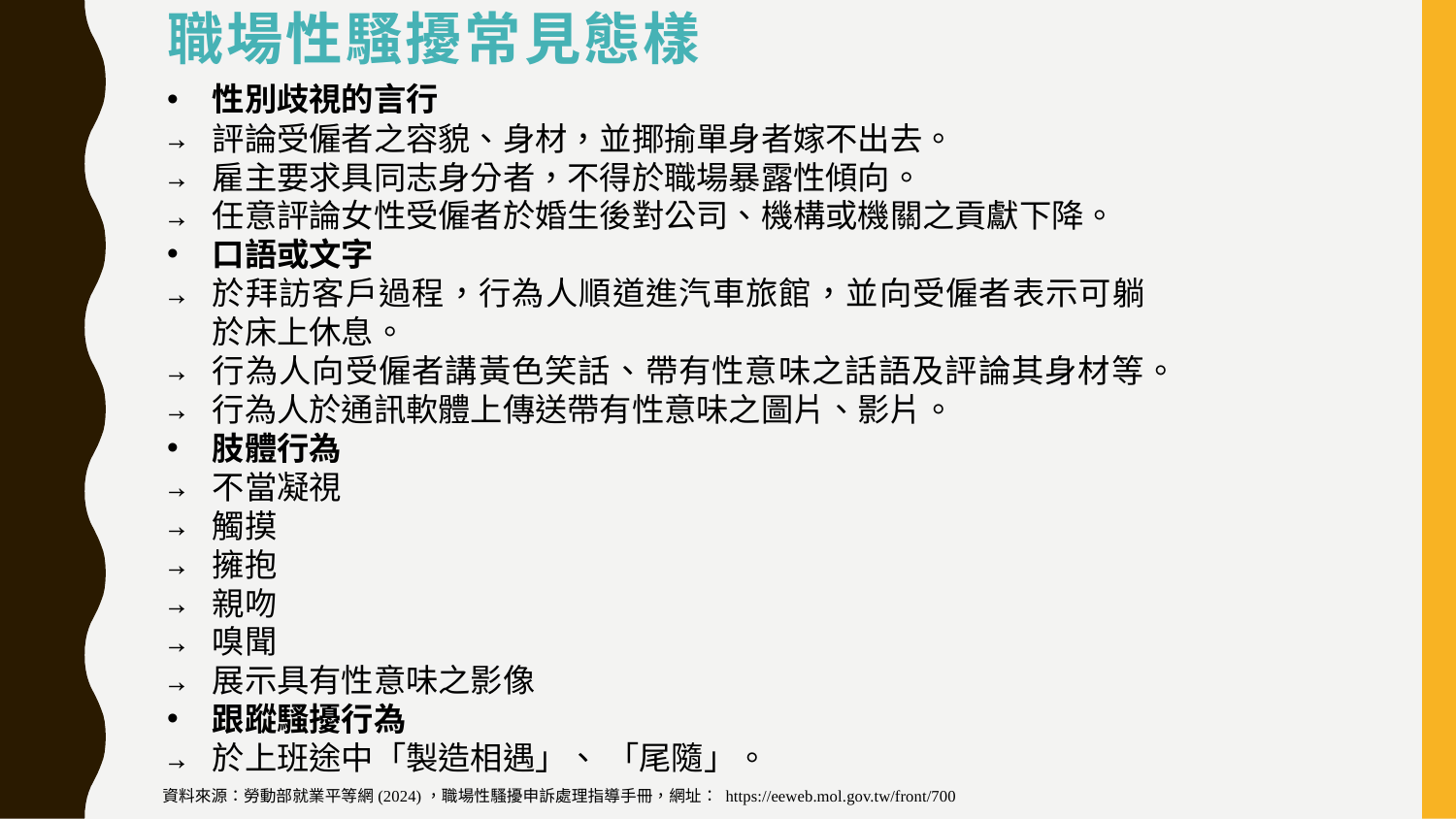

# 職場性騷擾常見態樣
性別歧視的言行
評論受僱者之容貌、身材，並揶揄單身者嫁不出去。
雇主要求具同志身分者，不得於職場暴露性傾向。
任意評論女性受僱者於婚生後對公司、機構或機關之貢獻下降。
口語或文字
於拜訪客戶過程，行為人順道進汽車旅館，並向受僱者表示可躺於床上休息。
行為人向受僱者講黃色笑話、帶有性意味之話語及評論其身材等。
行為人於通訊軟體上傳送帶有性意味之圖片、影片。
肢體行為
不當凝視
觸摸
擁抱
親吻
嗅聞
展示具有性意味之影像
跟蹤騷擾行為
於上班途中「製造相遇」、 「尾隨」。
資料來源：勞動部就業平等網(2024)，職場性騷擾申訴處理指導手冊，網址： https://eeweb.mol.gov.tw/front/700